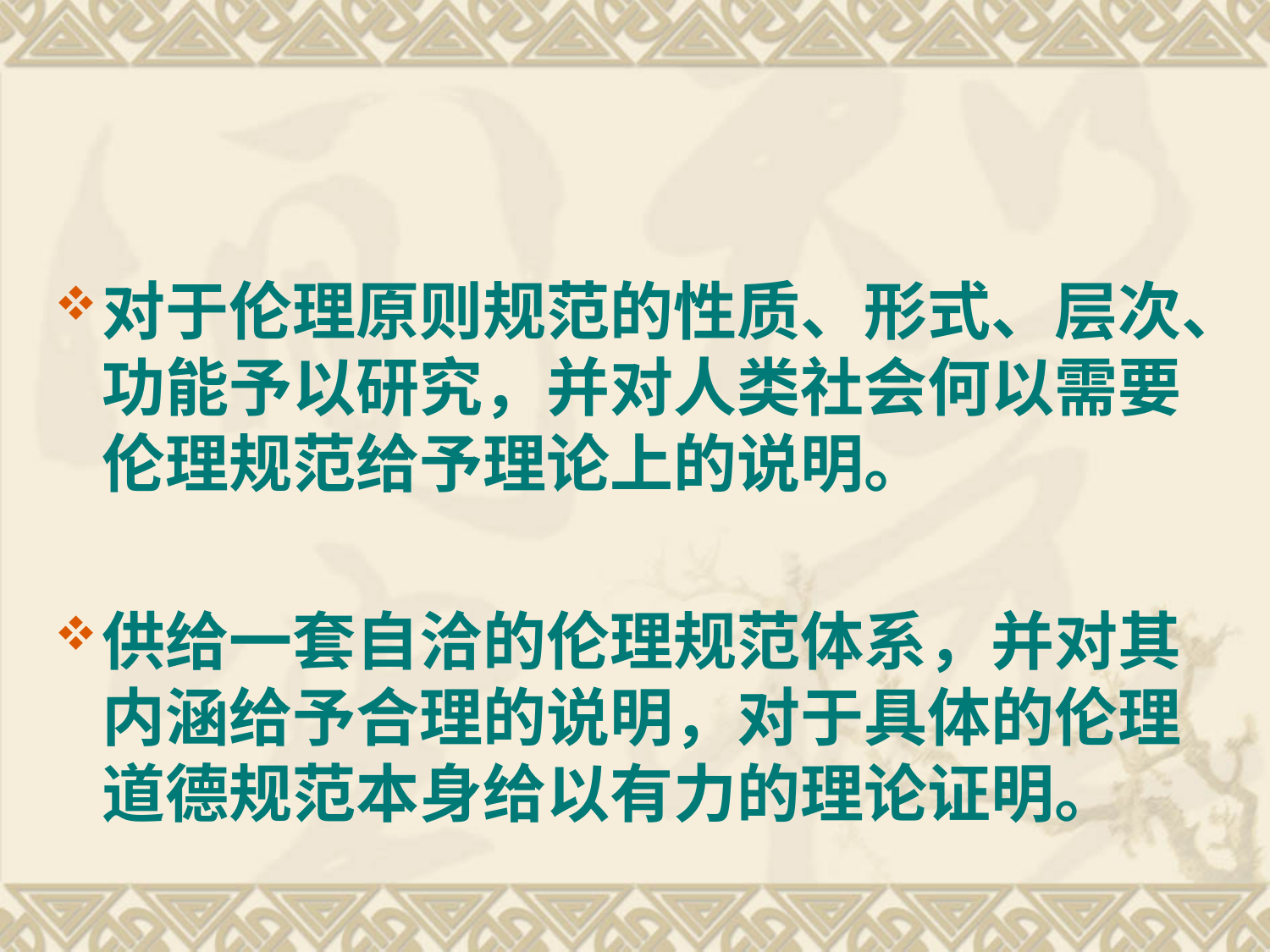

对于伦理原则规范的性质、形式、层次、功能予以研究，并对人类社会何以需要伦理规范给予理论上的说明。

供给一套自洽的伦理规范体系，并对其内涵给予合理的说明，对于具体的伦理道德规范本身给以有力的理论证明。